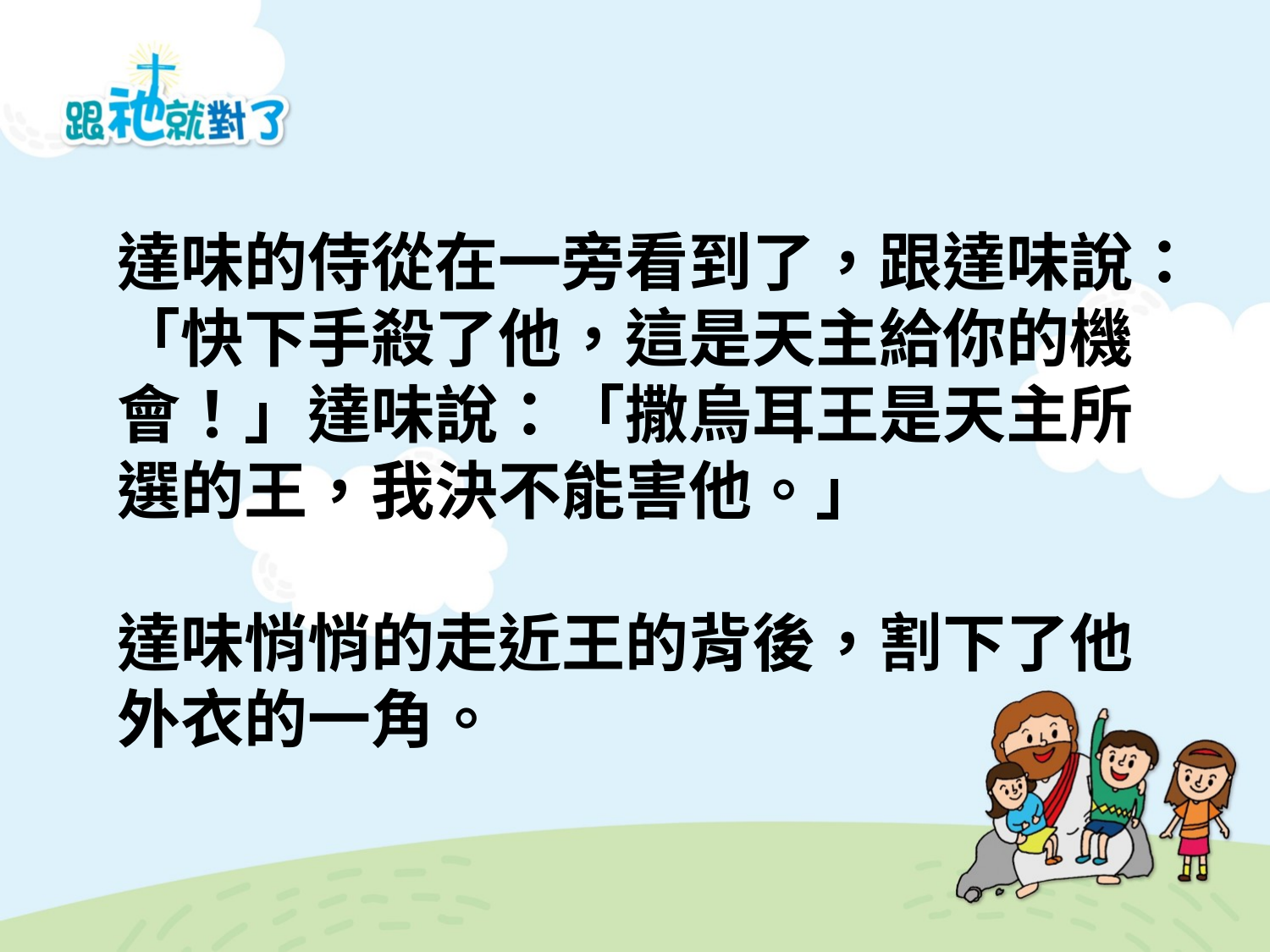

達味的侍從在一旁看到了，跟達味說：「快下手殺了他，這是天主給你的機會！」達味說：「撒烏耳王是天主所選的王，我決不能害他。」

達味悄悄的走近王的背後，割下了他外衣的一角。